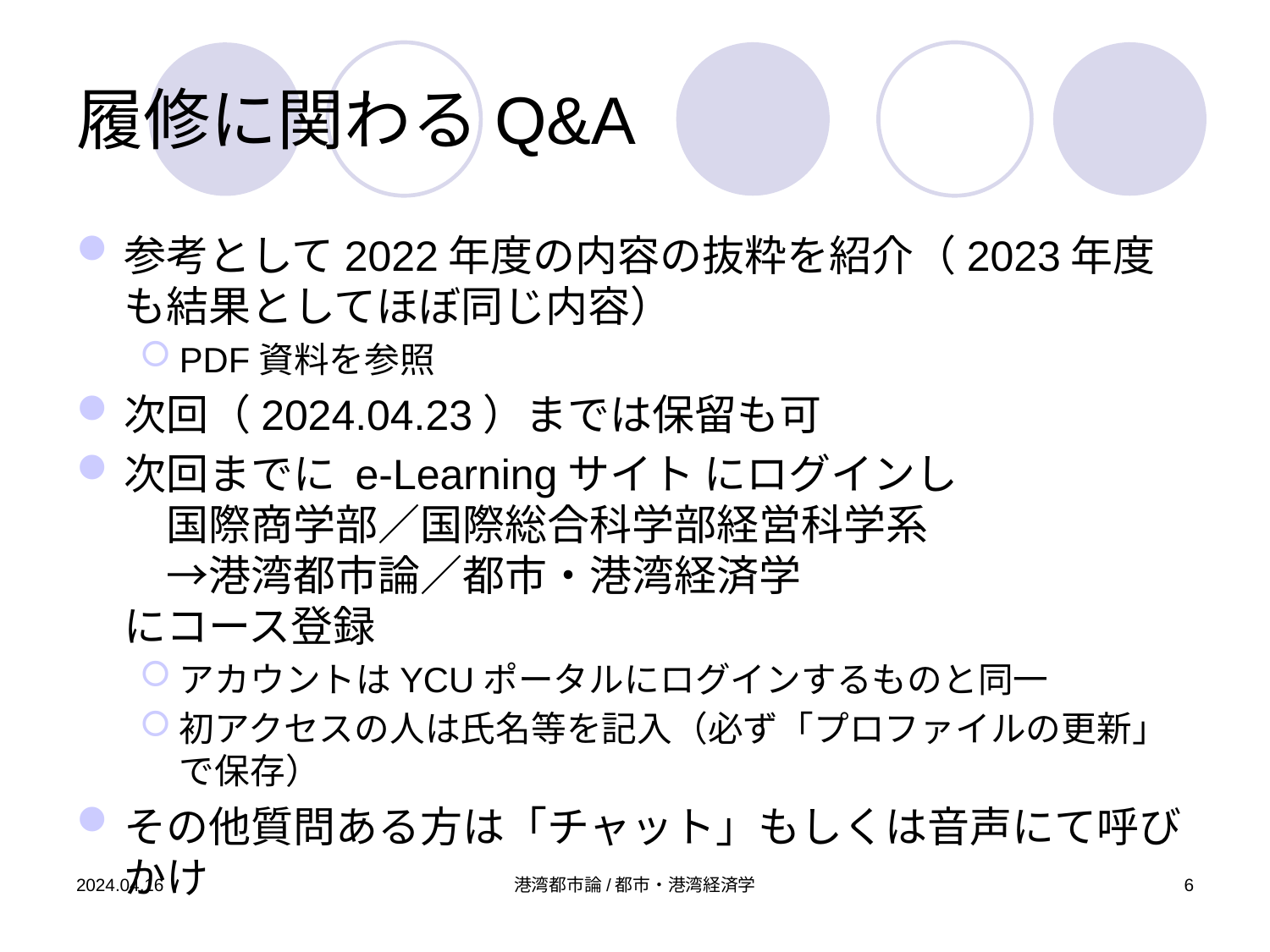

# 履修に関わるQ&A
参考として2022年度の内容の抜粋を紹介（2023年度も結果としてほぼ同じ内容）
PDF資料を参照
次回（2024.04.23）までは保留も可
次回までに e-Learningサイト にログインし
　国際商学部／国際総合科学部経営科学系
　→港湾都市論／都市・港湾経済学
にコース登録
アカウントはYCUポータルにログインするものと同一
初アクセスの人は氏名等を記入（必ず「プロファイルの更新」で保存）
その他質問ある方は「チャット」もしくは音声にて呼びかけ
2024.04.16
港湾都市論/都市・港湾経済学
6